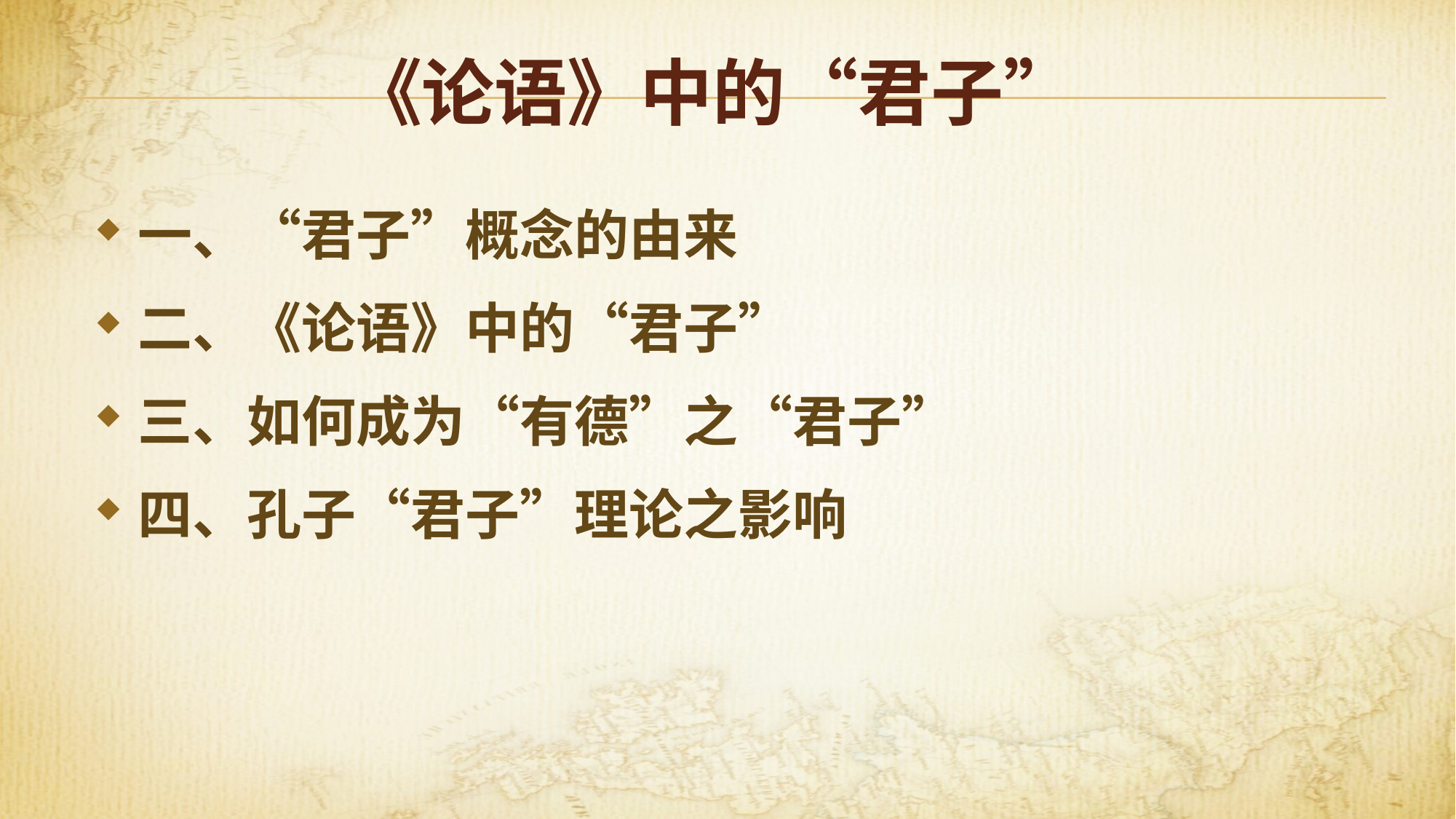

# 《论语》中的“君子”
一、“君子”概念的由来
二、《论语》中的“君子”
三、如何成为“有德”之“君子”
四、孔子“君子”理论之影响